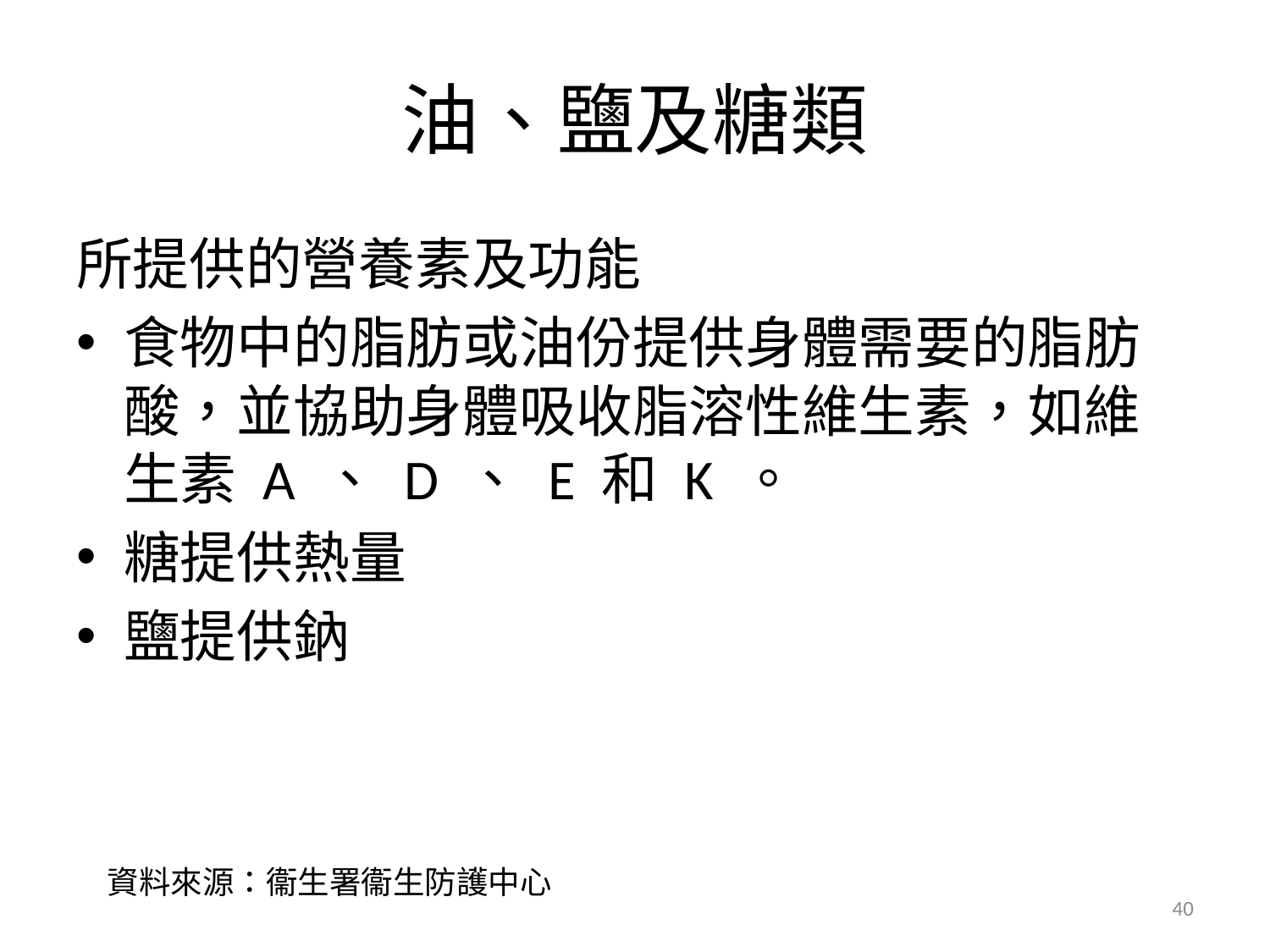

# 油、鹽及糖類
所提供的營養素及功能
食物中的脂肪或油份提供身體需要的脂肪酸，並協助身體吸收脂溶性維生素，如維生素 A 、 D 、 E 和 K 。
糖提供熱量
鹽提供鈉
資料來源：衞生署衞生防護中心
40